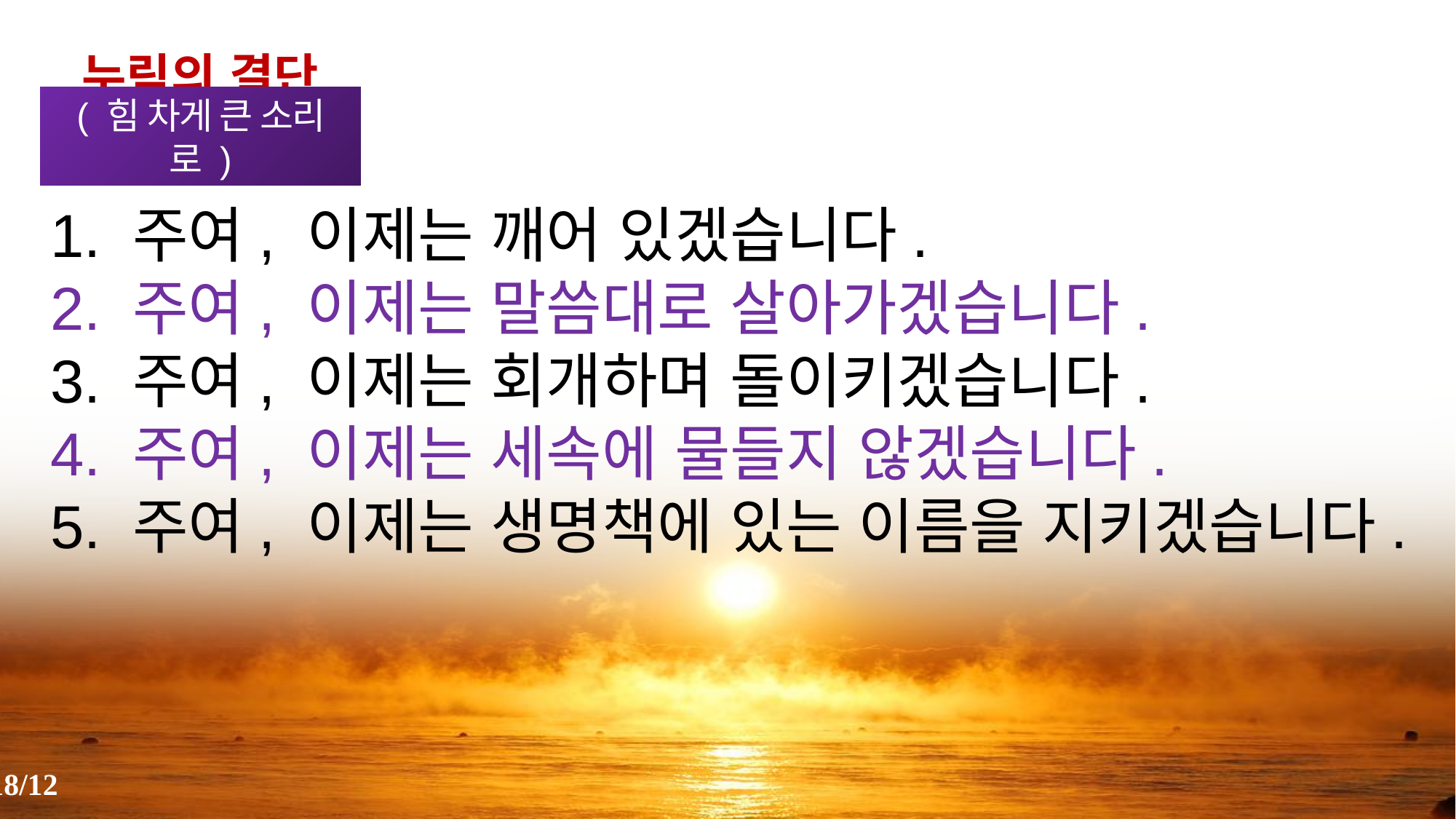

누림의 결단

( 힘 차게 큰 소리로 )
1. 주여, 이제는 깨어 있겠습니다.
2. 주여, 이제는 말씀대로 살아가겠습니다.
3. 주여, 이제는 회개하며 돌이키겠습니다.
4. 주여, 이제는 세속에 물들지 않겠습니다.
5. 주여, 이제는 생명책에 있는 이름을 지키겠습니다.